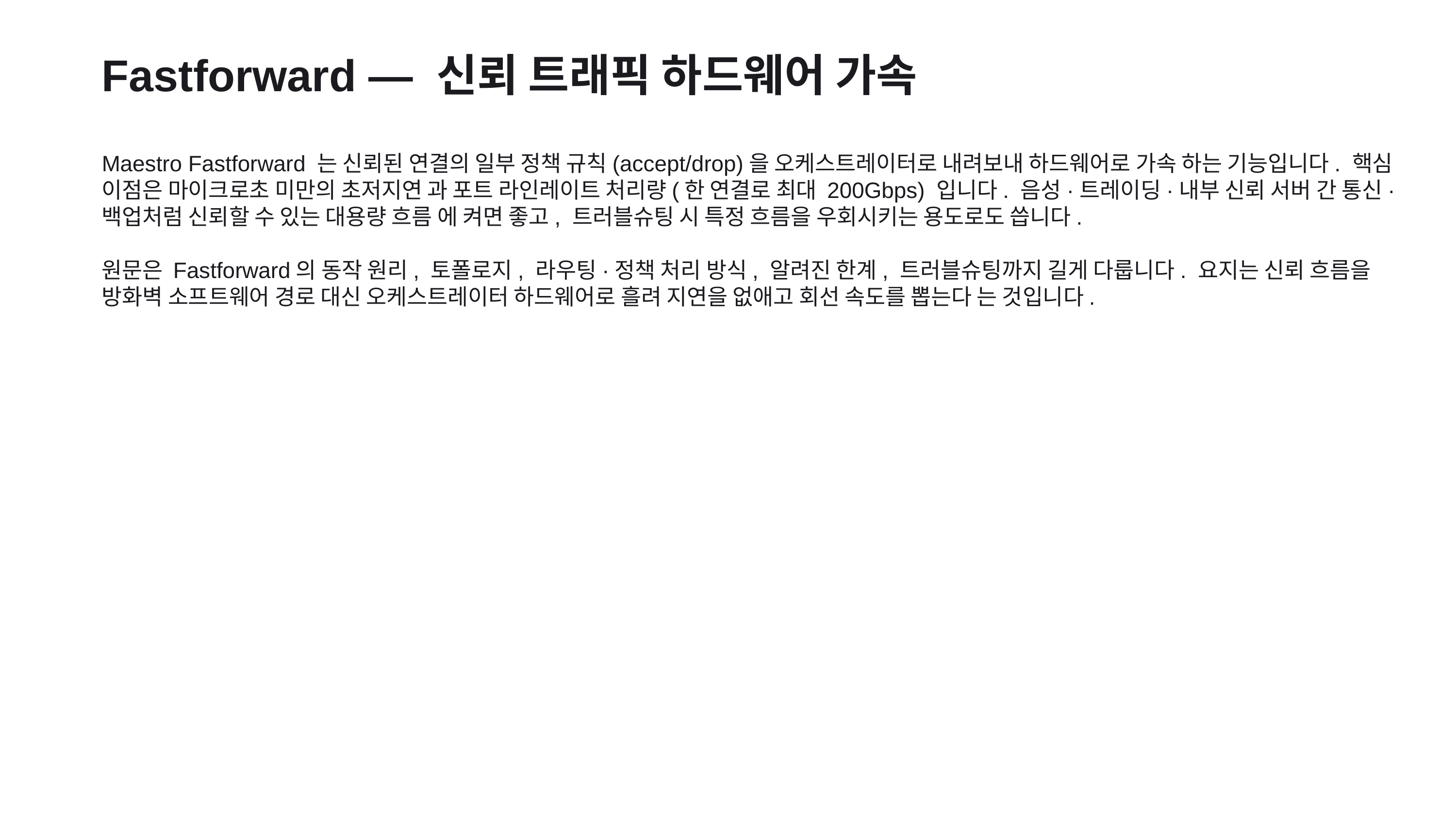

Fastforward — 신뢰 트래픽 하드웨어 가속
Maestro Fastforward 는 신뢰된 연결의 일부 정책 규칙(accept/drop)을 오케스트레이터로 내려보내 하드웨어로 가속 하는 기능입니다. 핵심 이점은 마이크로초 미만의 초저지연 과 포트 라인레이트 처리량(한 연결로 최대 200Gbps) 입니다. 음성·트레이딩·내부 신뢰 서버 간 통신·백업처럼 신뢰할 수 있는 대용량 흐름 에 켜면 좋고, 트러블슈팅 시 특정 흐름을 우회시키는 용도로도 씁니다.

원문은 Fastforward의 동작 원리, 토폴로지, 라우팅·정책 처리 방식, 알려진 한계, 트러블슈팅까지 길게 다룹니다. 요지는 신뢰 흐름을 방화벽 소프트웨어 경로 대신 오케스트레이터 하드웨어로 흘려 지연을 없애고 회선 속도를 뽑는다 는 것입니다.